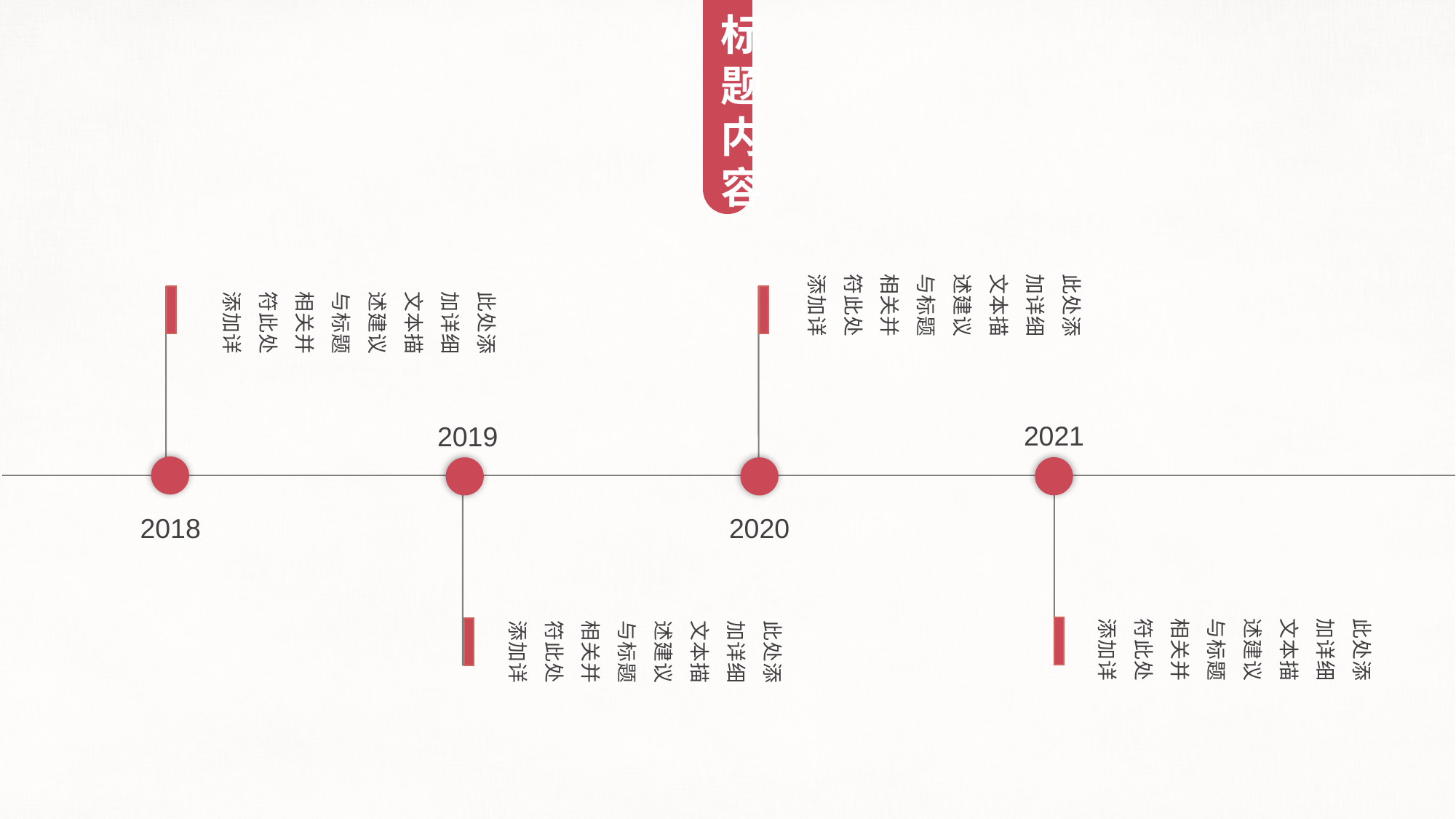

标题内容
此处添加详细文本描述建议与标题相关并符此处添加详
此处添加详细文本描述建议与标题相关并符此处添加详

2021
2019

2018
2020
此处添加详细文本描述建议与标题相关并符此处添加详
此处添加详细文本描述建议与标题相关并符此处添加详